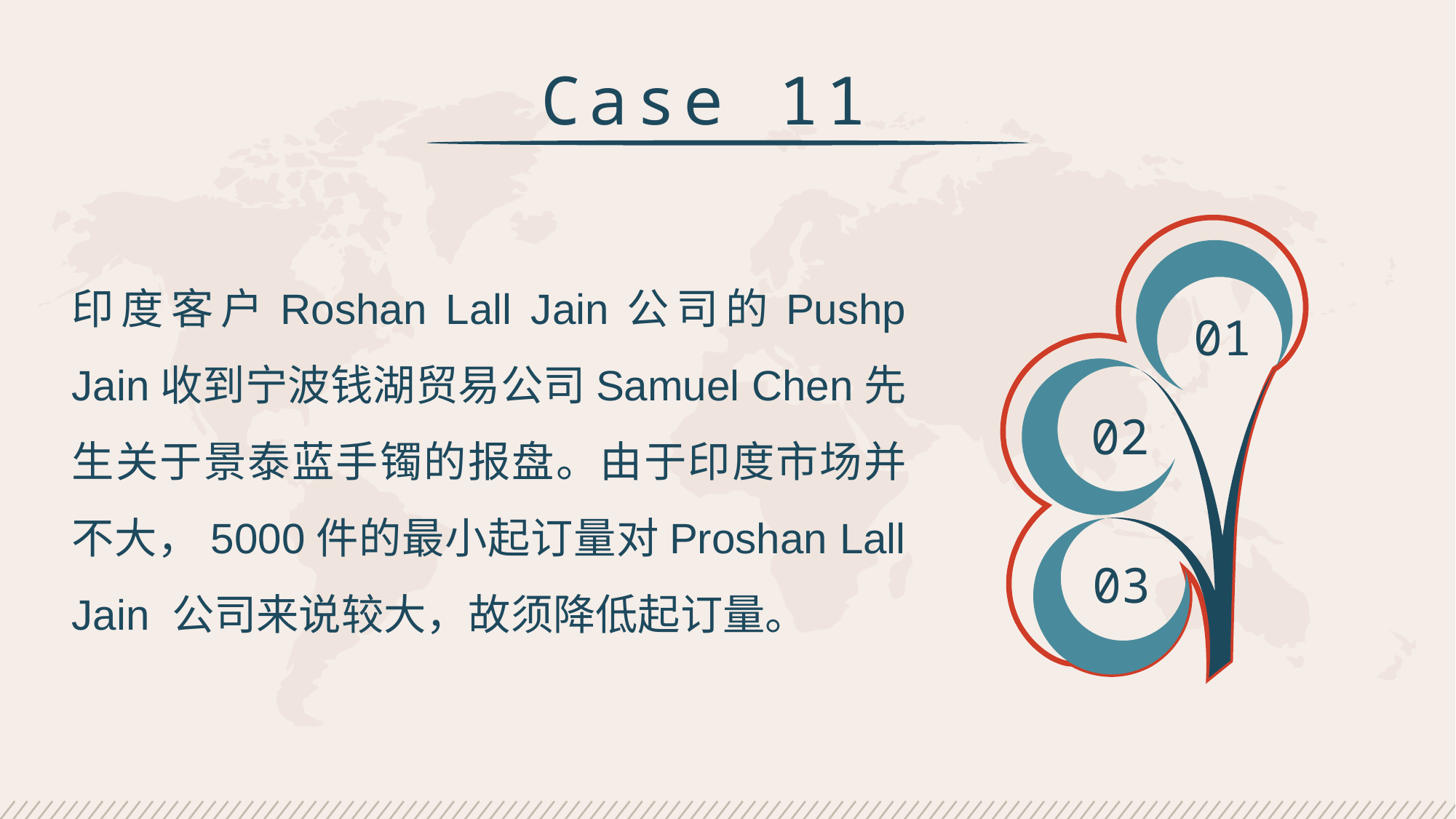

Case 11

印度客户Roshan Lall Jain公司的Pushp Jain收到宁波钱湖贸易公司Samuel Chen先生关于景泰蓝手镯的报盘。由于印度市场并不大，5000件的最小起订量对Proshan Lall Jain 公司来说较大，故须降低起订量。
01
02
03